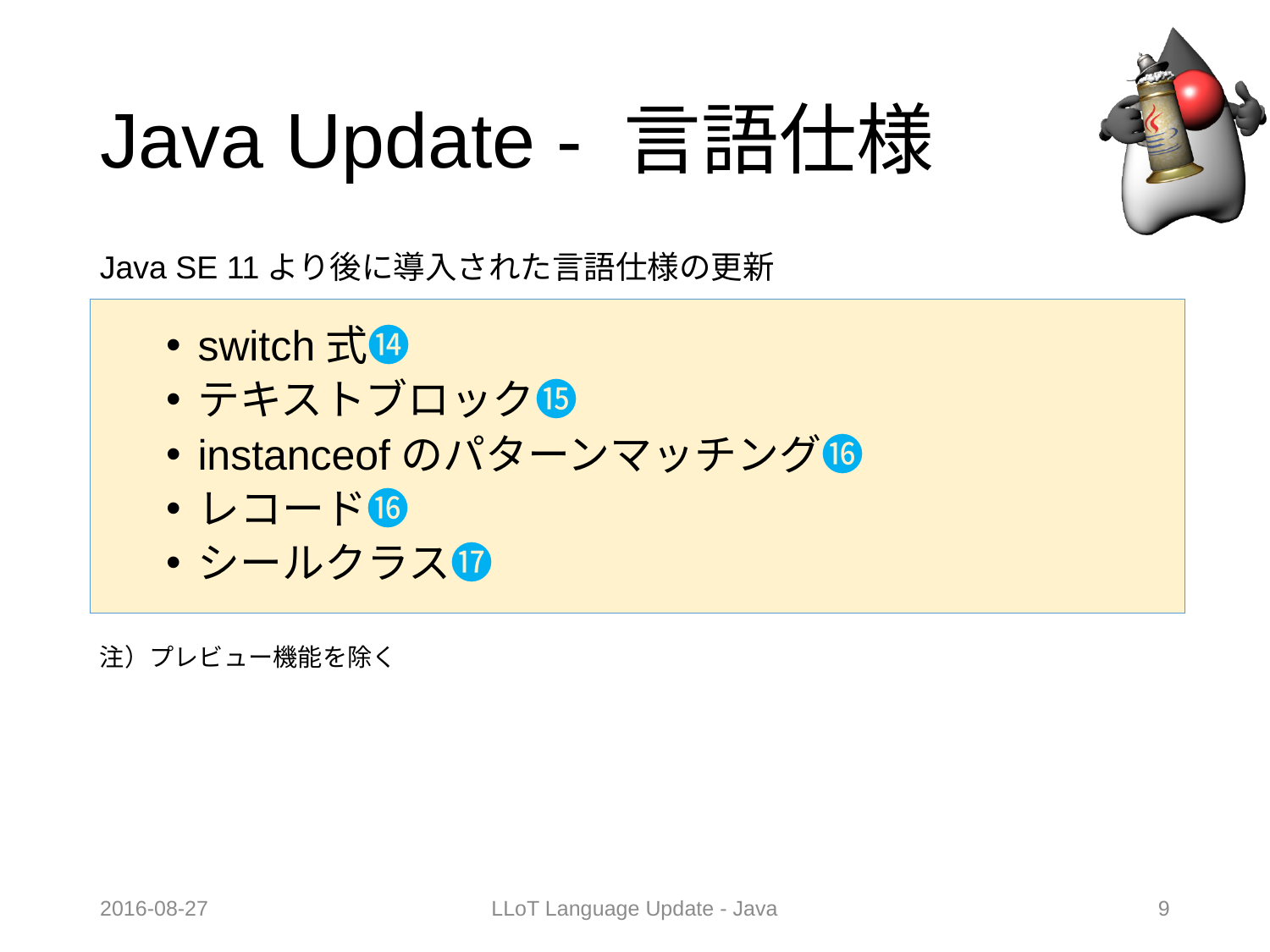

# Java Update - 言語仕様
Java SE 11より後に導入された言語仕様の更新
switch式⓮
テキストブロック⓯
instanceofのパターンマッチング⓰
レコード⓰
シールクラス⓱
注）プレビュー機能を除く
2016-08-27
LLoT Language Update - Java
9